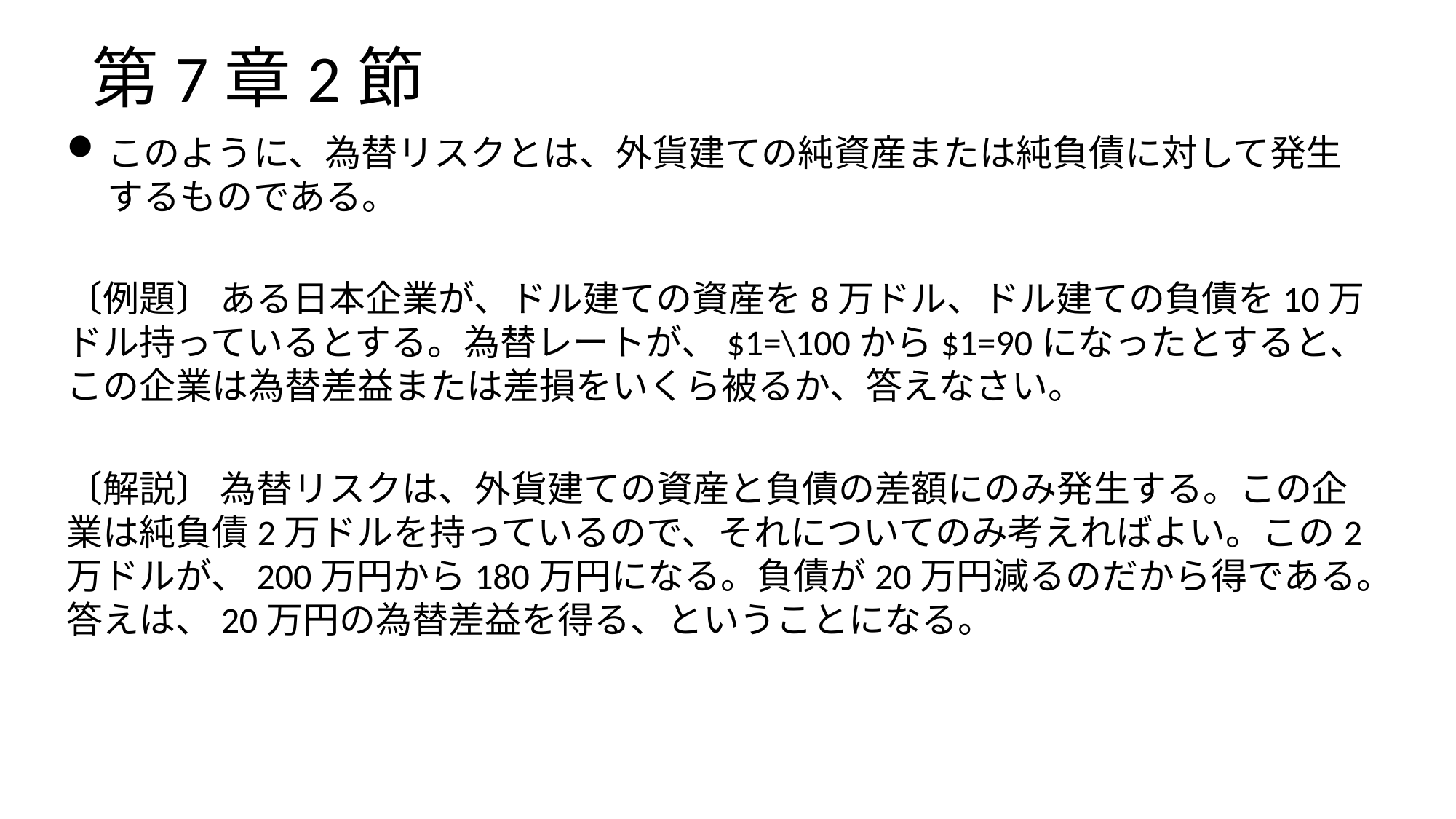

# 第7章2節
このように、為替リスクとは、外貨建ての純資産または純負債に対して発生するものである。

〔例題〕 ある日本企業が、ドル建ての資産を8万ドル、ドル建ての負債を10万ドル持っているとする。為替レートが、$1=\100から$1=90になったとすると、この企業は為替差益または差損をいくら被るか、答えなさい。

〔解説〕 為替リスクは、外貨建ての資産と負債の差額にのみ発生する。この企業は純負債2万ドルを持っているので、それについてのみ考えればよい。この2万ドルが、200万円から180万円になる。負債が20万円減るのだから得である。答えは、20万円の為替差益を得る、ということになる。